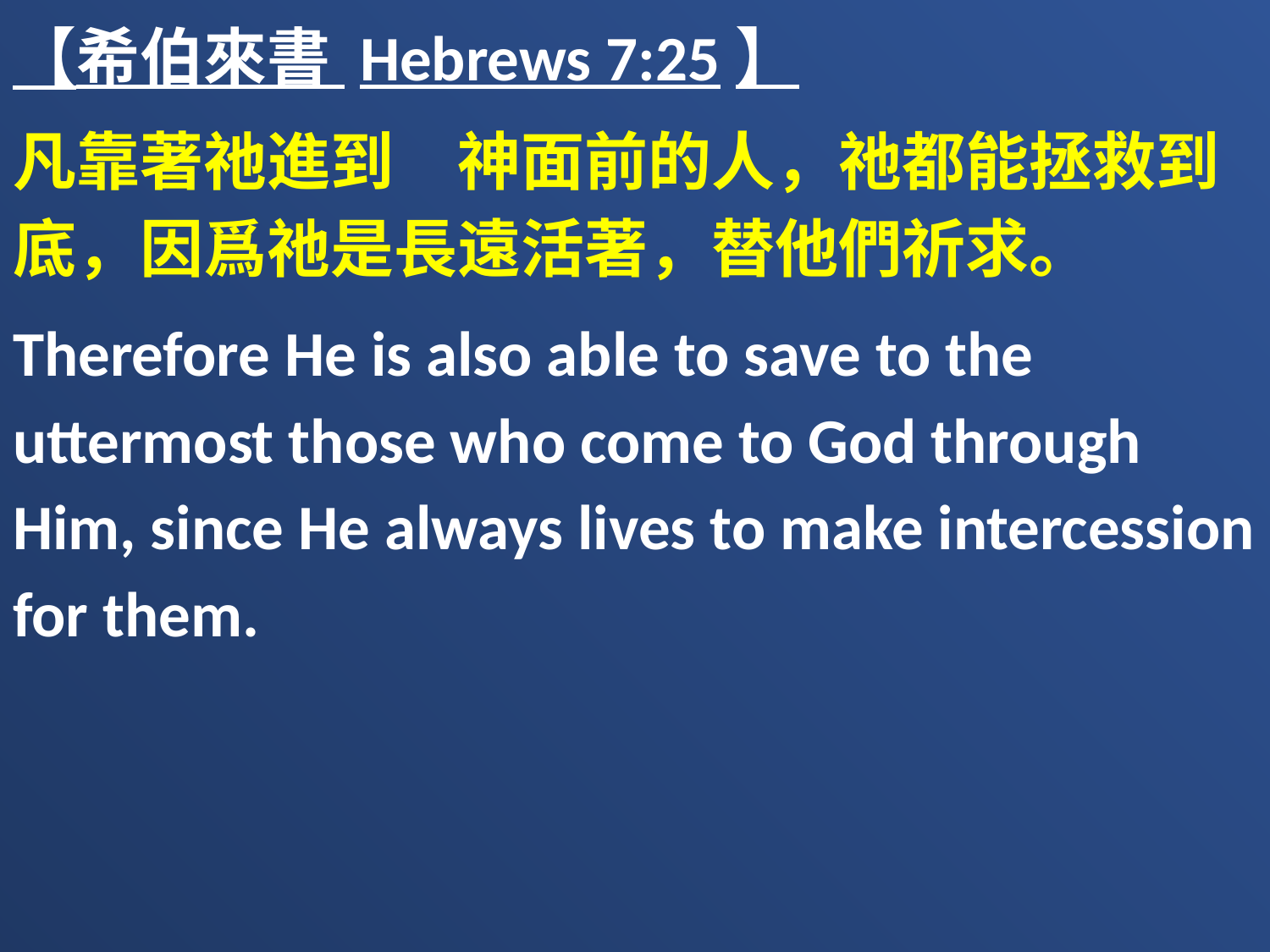

【希伯來書 Hebrews 7:25】
凡靠著祂進到　神面前的人，祂都能拯救到底，因爲祂是長遠活著，替他們祈求。
Therefore He is also able to save to the uttermost those who come to God through Him, since He always lives to make intercession for them.